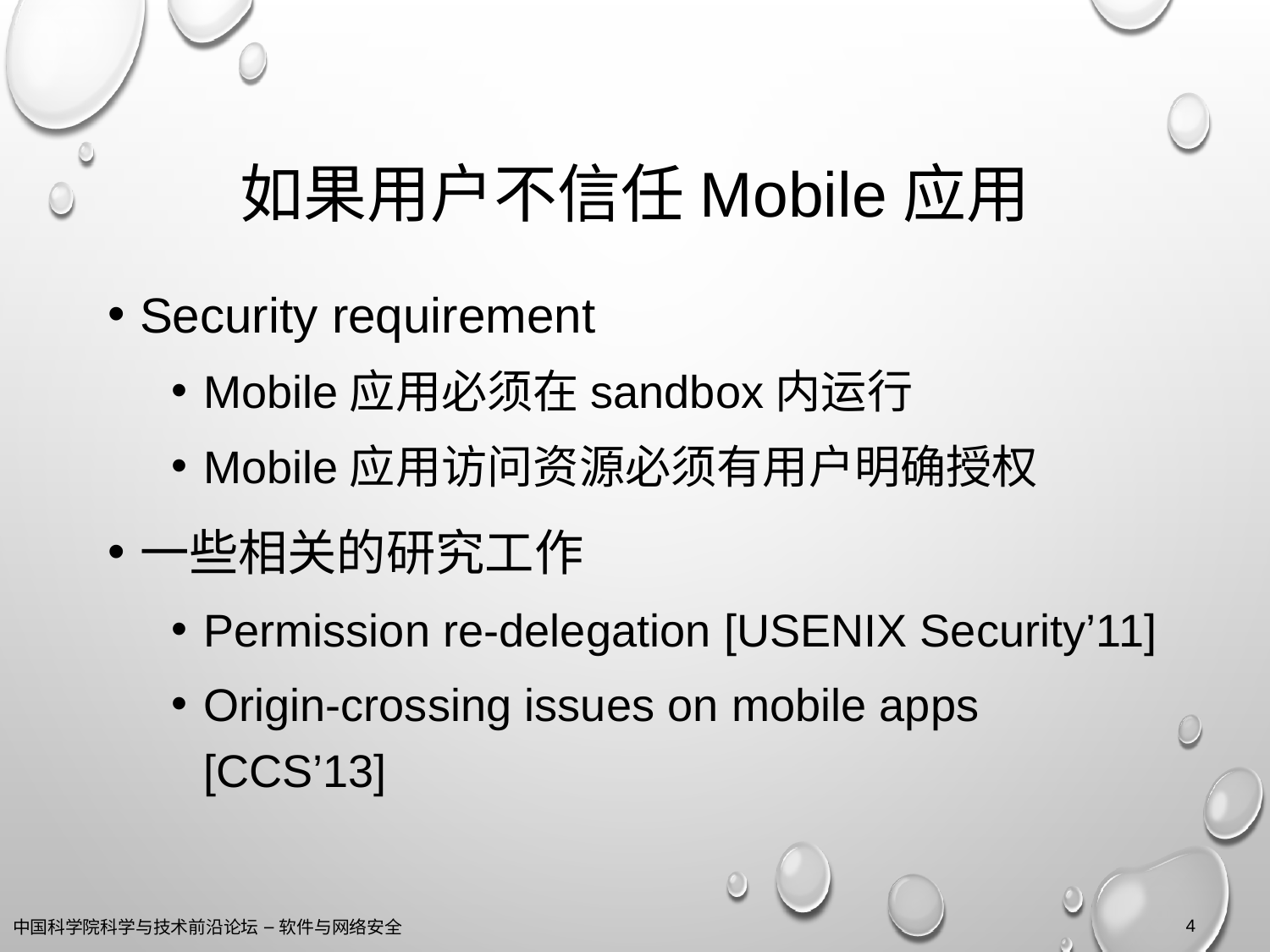

# 如果用户不信任Mobile应用
Security requirement
Mobile应用必须在sandbox内运行
Mobile应用访问资源必须有用户明确授权
一些相关的研究工作
Permission re-delegation [USENIX Security’11]
Origin-crossing issues on mobile apps [CCS’13]

4
中国科学院科学与技术前沿论坛 – 软件与网络安全